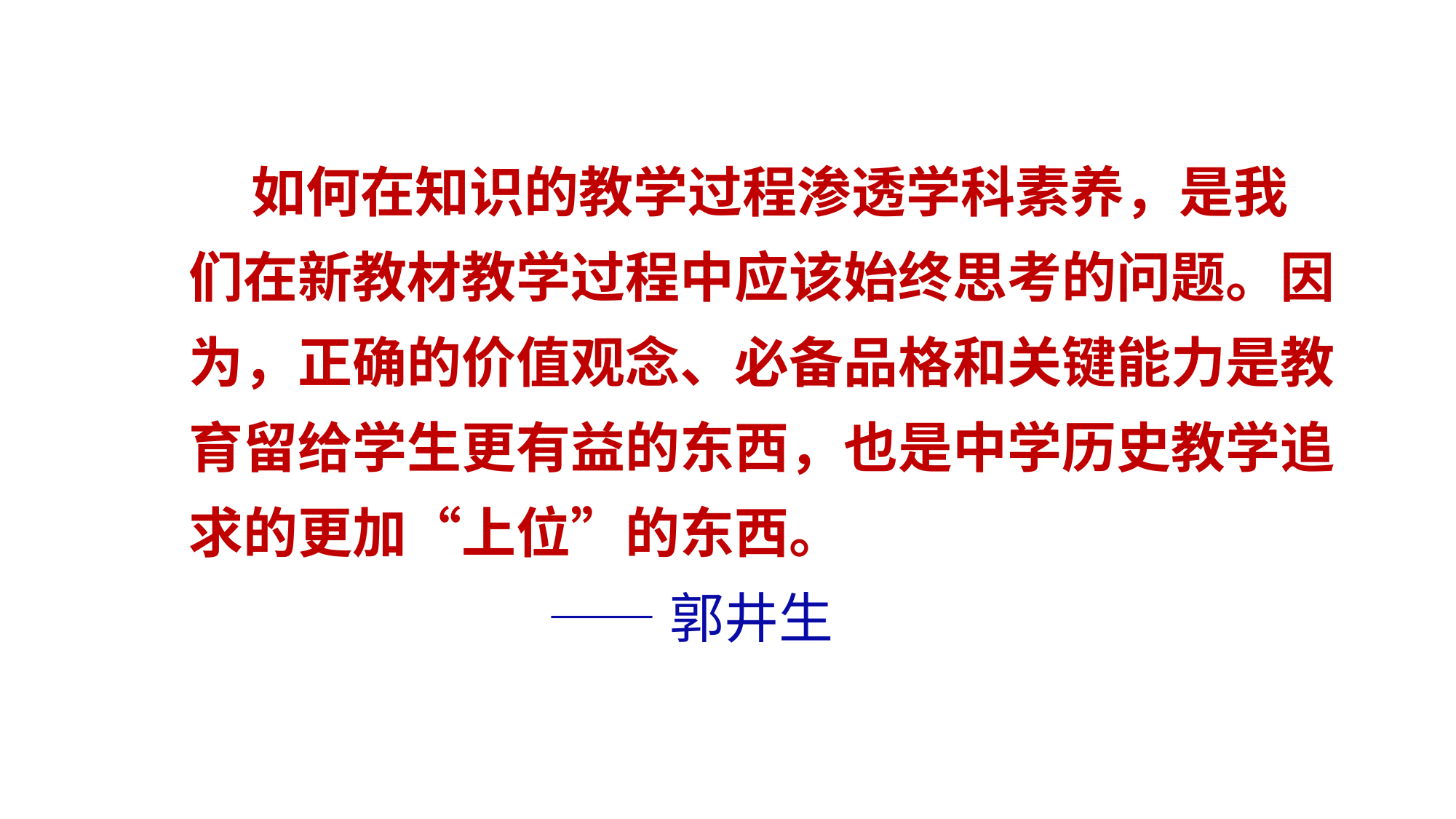

如何在知识的教学过程渗透学科素养，是我们在新教材教学过程中应该始终思考的问题。因为，正确的价值观念、必备品格和关键能力是教育留给学生更有益的东西，也是中学历史教学追求的更加“上位”的东西。
                             ——郭井生